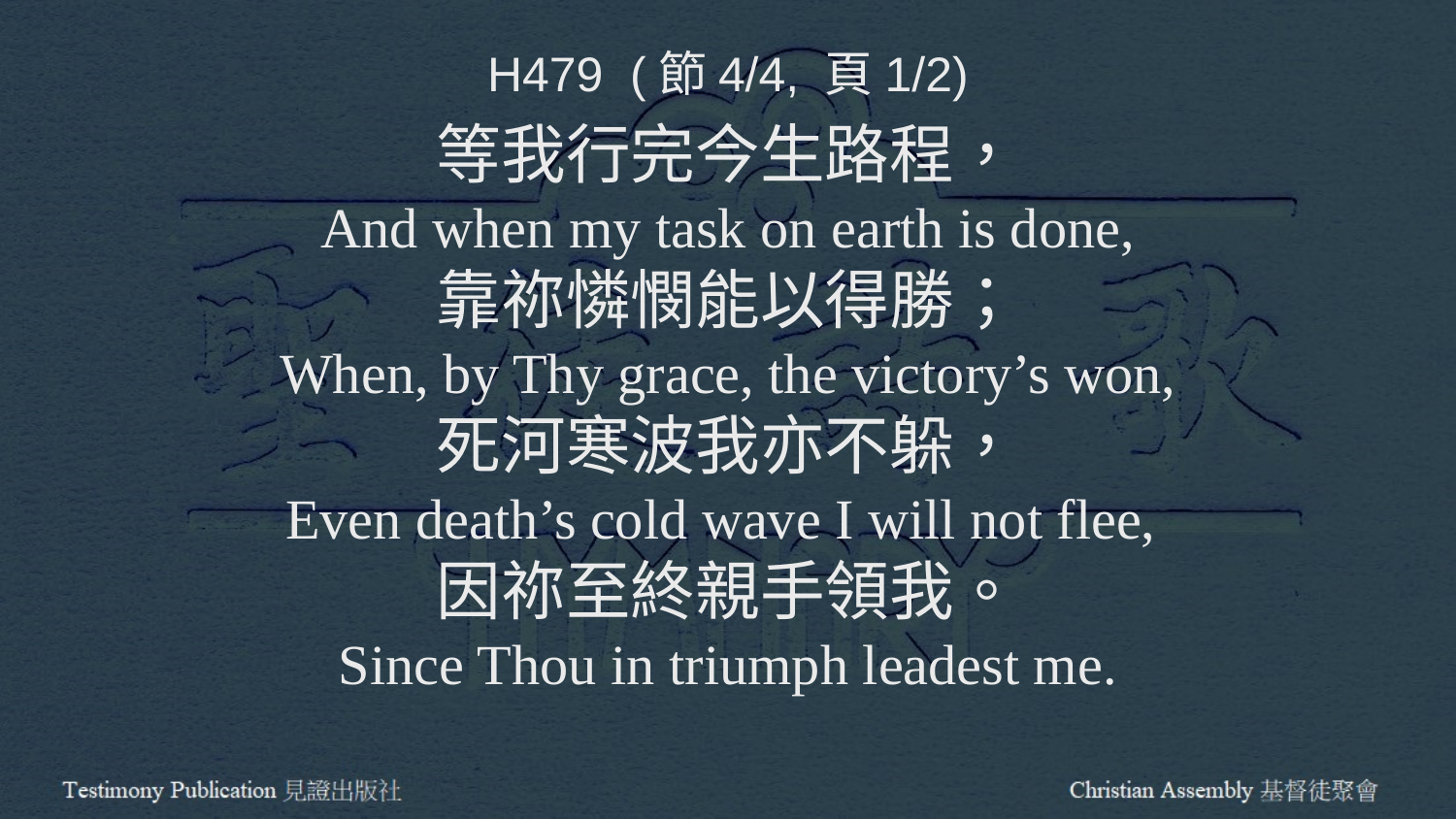

H479  (節4/4, 頁1/2)
等我行完今生路程，
And when my task on earth is done,
靠祢憐憫能以得勝；
When, by Thy grace, the victory’s won,
死河寒波我亦不躲，
Even death’s cold wave I will not flee,
因祢至終親手領我。
Since Thou in triumph leadest me.